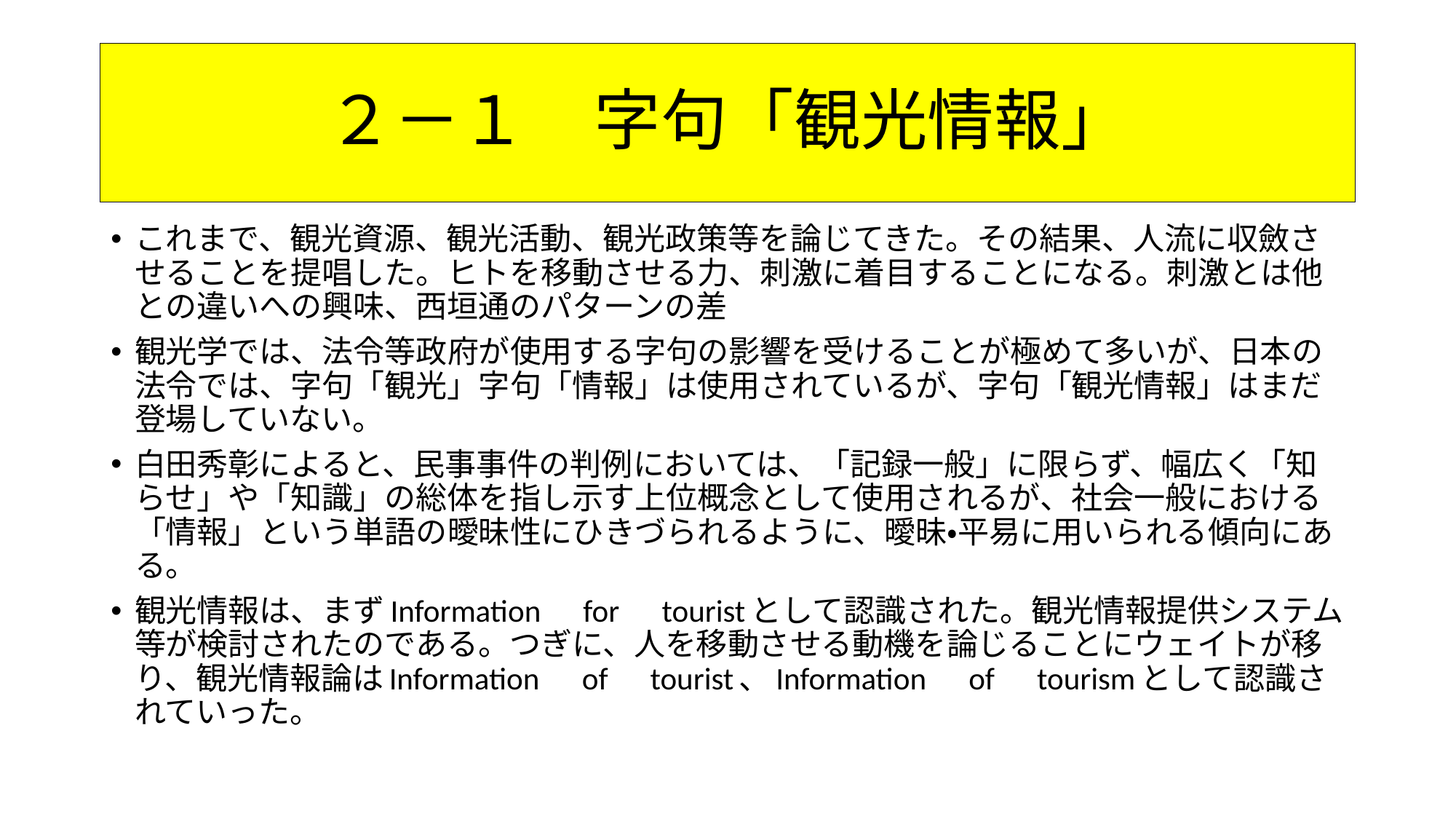

# ２－１　字句「観光情報」
これまで、観光資源、観光活動、観光政策等を論じてきた。その結果、人流に収斂させることを提唱した。ヒトを移動させる力、刺激に着目することになる。刺激とは他との違いへの興味、西垣通のパターンの差
観光学では、法令等政府が使用する字句の影響を受けることが極めて多いが、日本の法令では、字句「観光」字句「情報」は使用されているが、字句「観光情報」はまだ登場していない。
白田秀彰によると、民事事件の判例においては、「記録一般」に限らず、幅広く「知らせ」や「知識」の総体を指し示す上位概念として使用されるが、社会一般における「情報」という単語の曖昧性にひきづられるように、曖昧・平易に用いられる傾向にある。
観光情報は、まずInformation　for　touristとして認識された。観光情報提供システム等が検討されたのである。つぎに、人を移動させる動機を論じることにウェイトが移り、観光情報論はInformation　of　tourist、Information　of　tourismとして認識されていった。